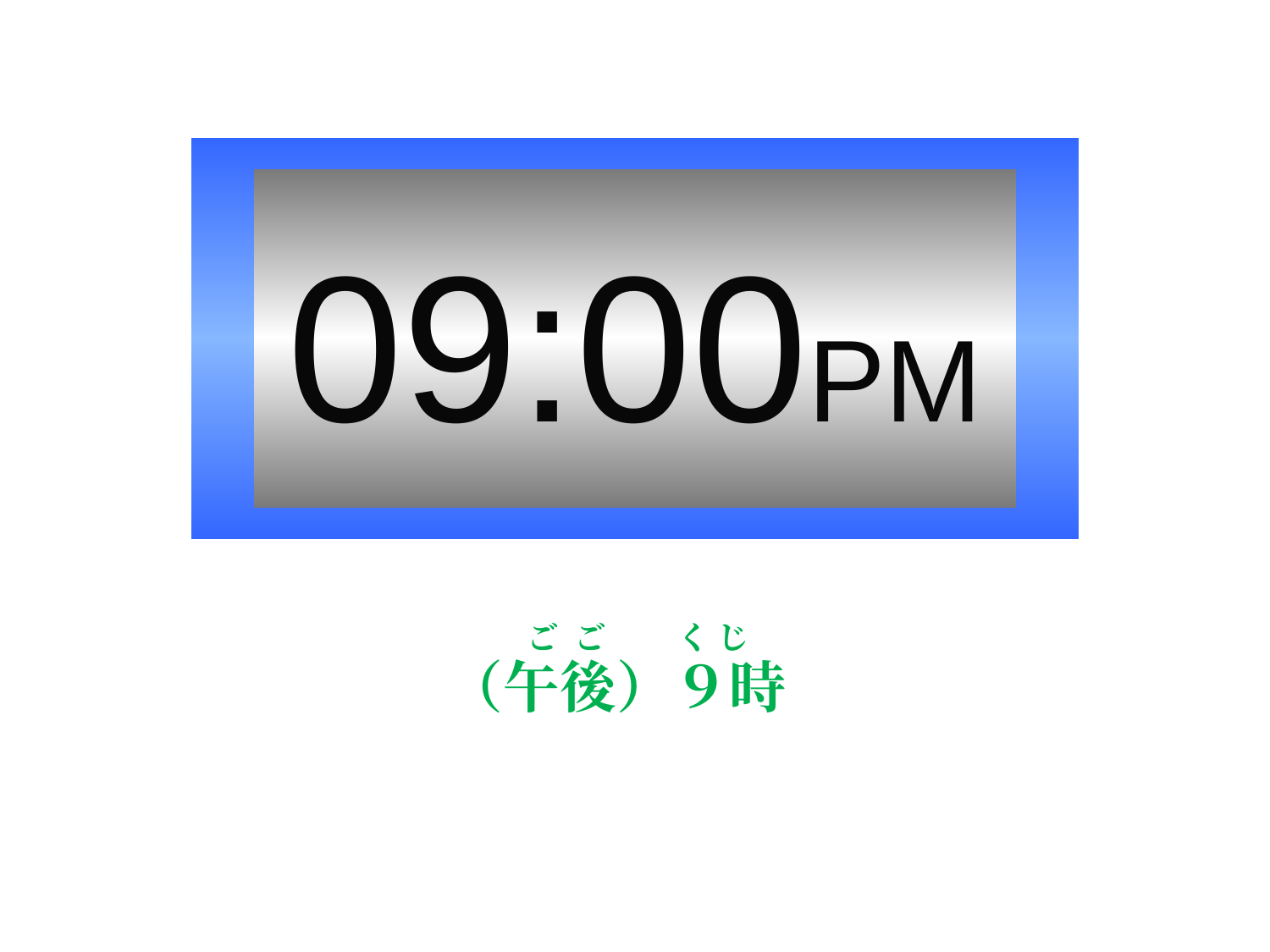

# 09:00PM
ご  ご　　 く じ
（午後）９時